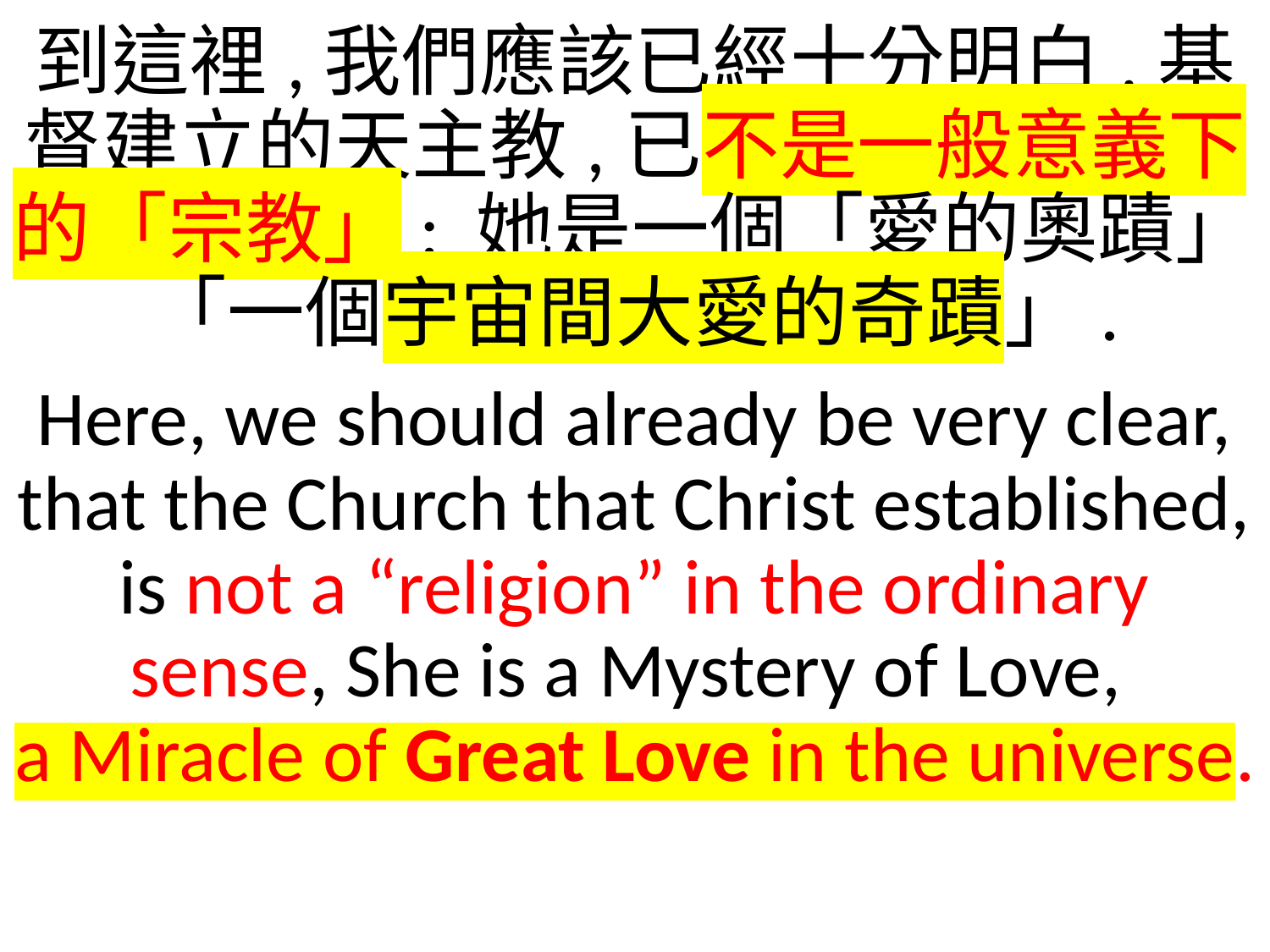

到這裡,我們應該已經十分明白,基督建立的天主教,已不是一般意義下的「宗教」; 她是一個「愛的奧蹟」,「一個宇宙間大愛的奇蹟」.
Here, we should already be very clear, that the Church that Christ established, is not a “religion” in the ordinary sense, She is a Mystery of Love,
a Miracle of Great Love in the universe.